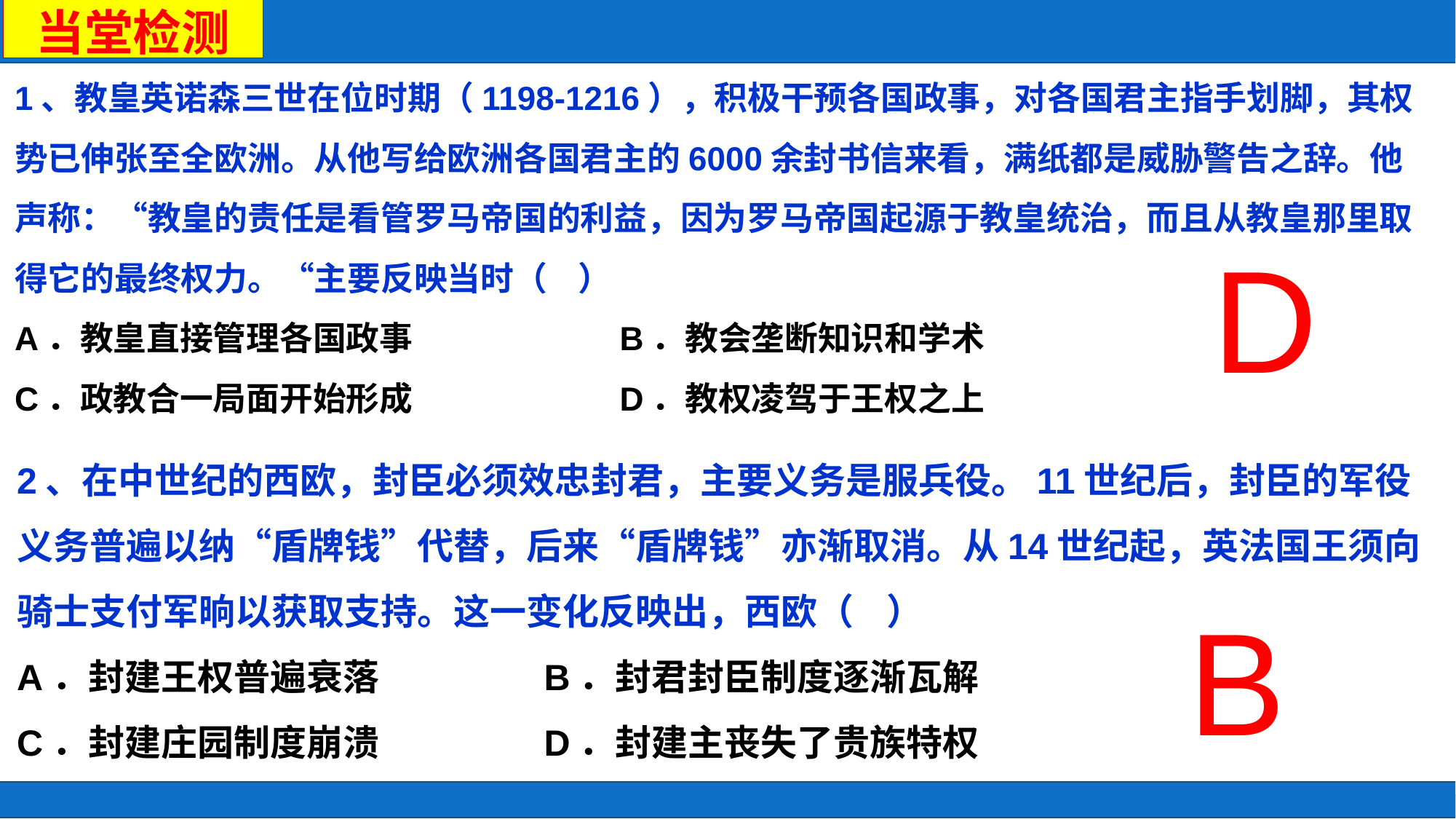

当堂检测
1、教皇英诺森三世在位时期（1198-1216），积极干预各国政事，对各国君主指手划脚，其权势已伸张至全欧洲。从他写给欧洲各国君主的6000余封书信来看，满纸都是威胁警告之辞。他声称：“教皇的责任是看管罗马帝国的利益，因为罗马帝国起源于教皇统治，而且从教皇那里取得它的最终权力。“主要反映当时（    ）
A．教皇直接管理各国政事	                     B．教会垄断知识和学术
C．政教合一局面开始形成	                     D．教权凌驾于王权之上
D
2、在中世纪的西欧，封臣必须效忠封君，主要义务是服兵役。11世纪后，封臣的军役义务普遍以纳“盾牌钱”代替，后来“盾牌钱”亦渐取消。从14世纪起，英法国王须向骑士支付军晌以获取支持。这一变化反映出，西欧（    ）
A．封建王权普遍衰落	          B．封君封臣制度逐渐瓦解
C．封建庄园制度崩溃	          D．封建主丧失了贵族特权
B